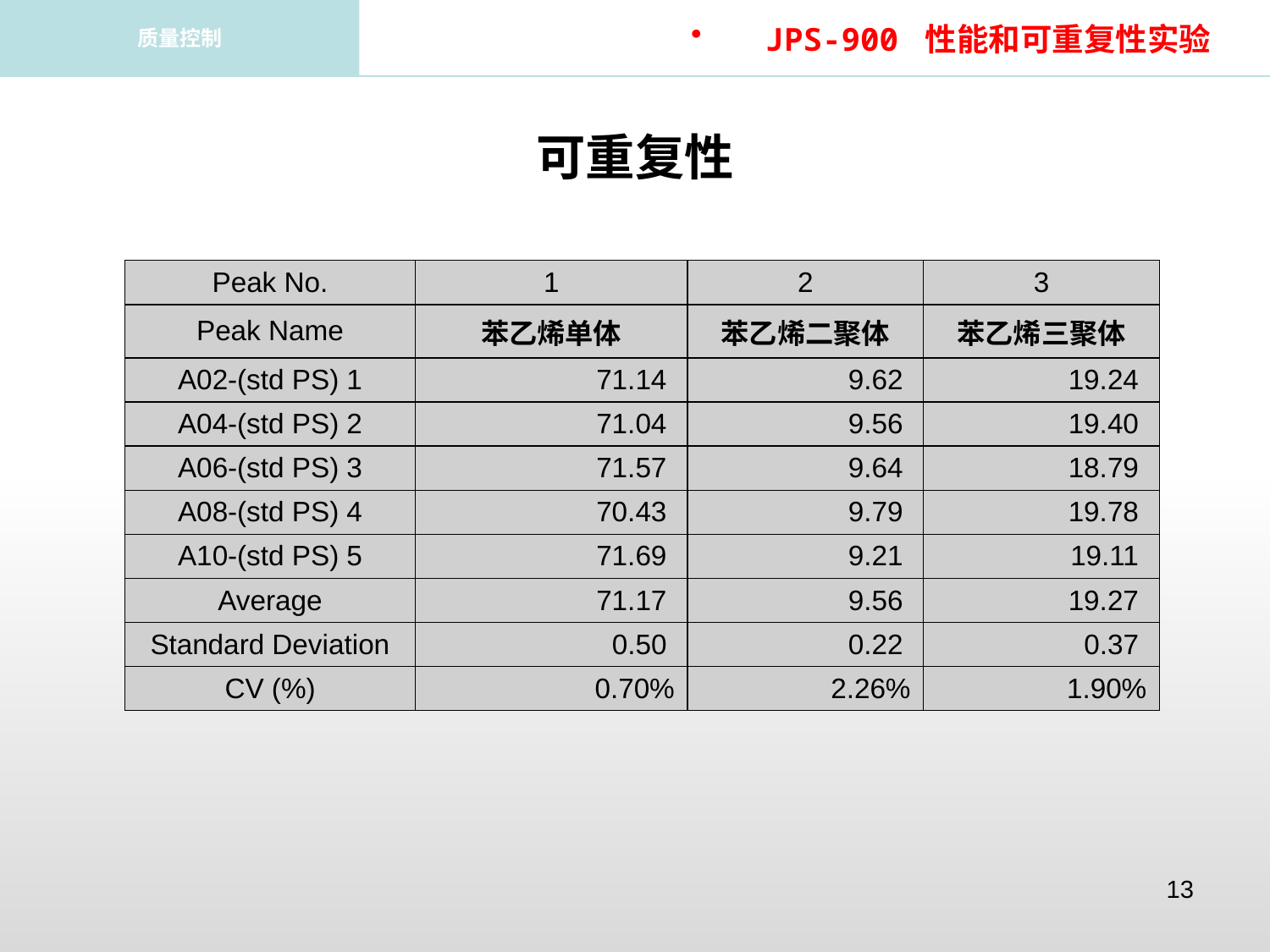

JPS-900 性能和可重复性实验
质量控制
可重复性
| Peak No. | 1 | 2 | 3 |
| --- | --- | --- | --- |
| Peak Name | 苯乙烯单体 | 苯乙烯二聚体 | 苯乙烯三聚体 |
| A02-(std PS) 1 | 71.14 | 9.62 | 19.24 |
| A04-(std PS) 2 | 71.04 | 9.56 | 19.40 |
| A06-(std PS) 3 | 71.57 | 9.64 | 18.79 |
| A08-(std PS) 4 | 70.43 | 9.79 | 19.78 |
| A10-(std PS) 5 | 71.69 | 9.21 | 19.11 |
| Average | 71.17 | 9.56 | 19.27 |
| Standard Deviation | 0.50 | 0.22 | 0.37 |
| CV (%) | 0.70% | 2.26% | 1.90% |
13
13